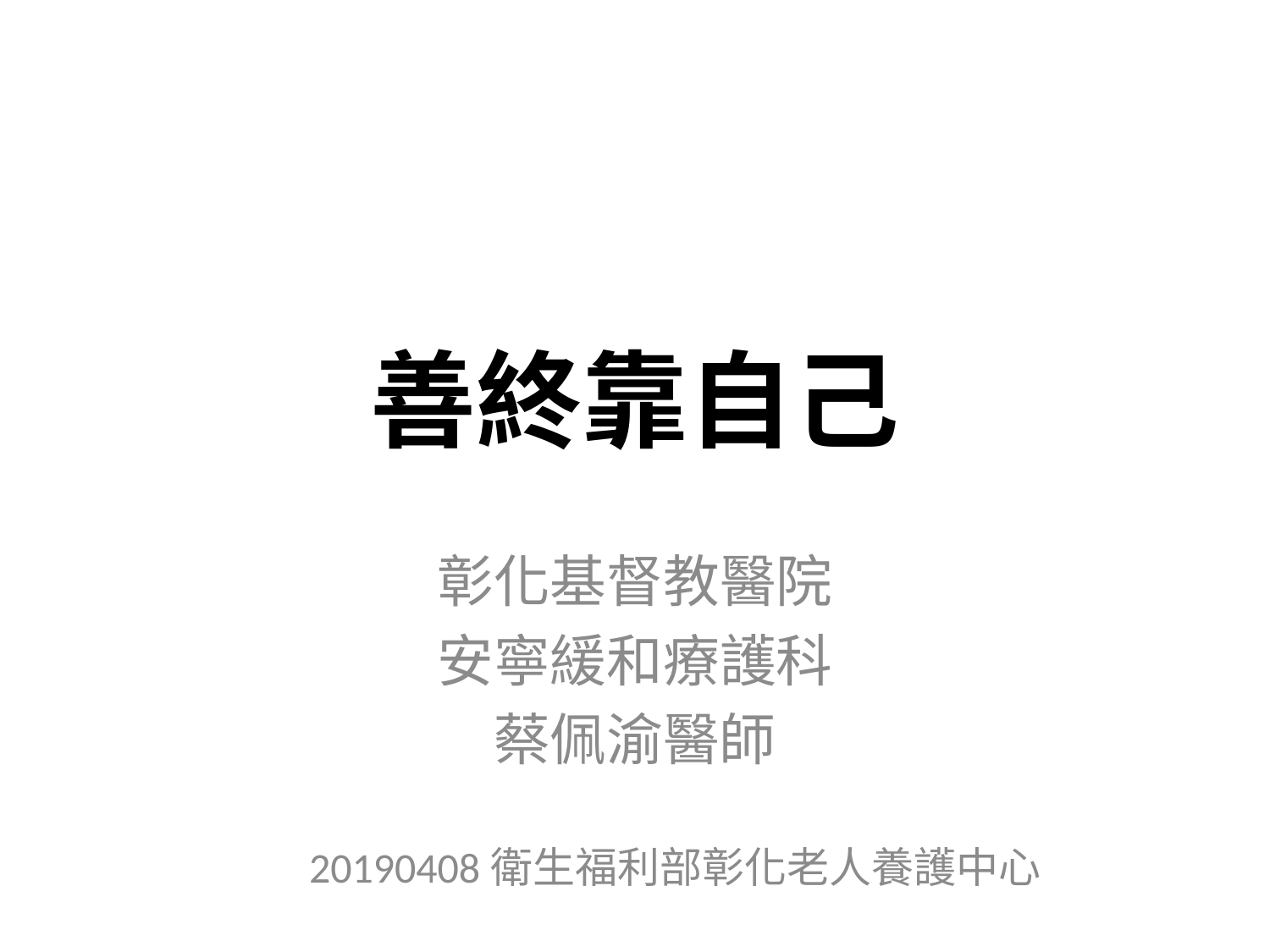

# 善終靠自己
彰化基督教醫院
安寧緩和療護科
蔡佩渝醫師
20190408衛生福利部彰化老人養護中心